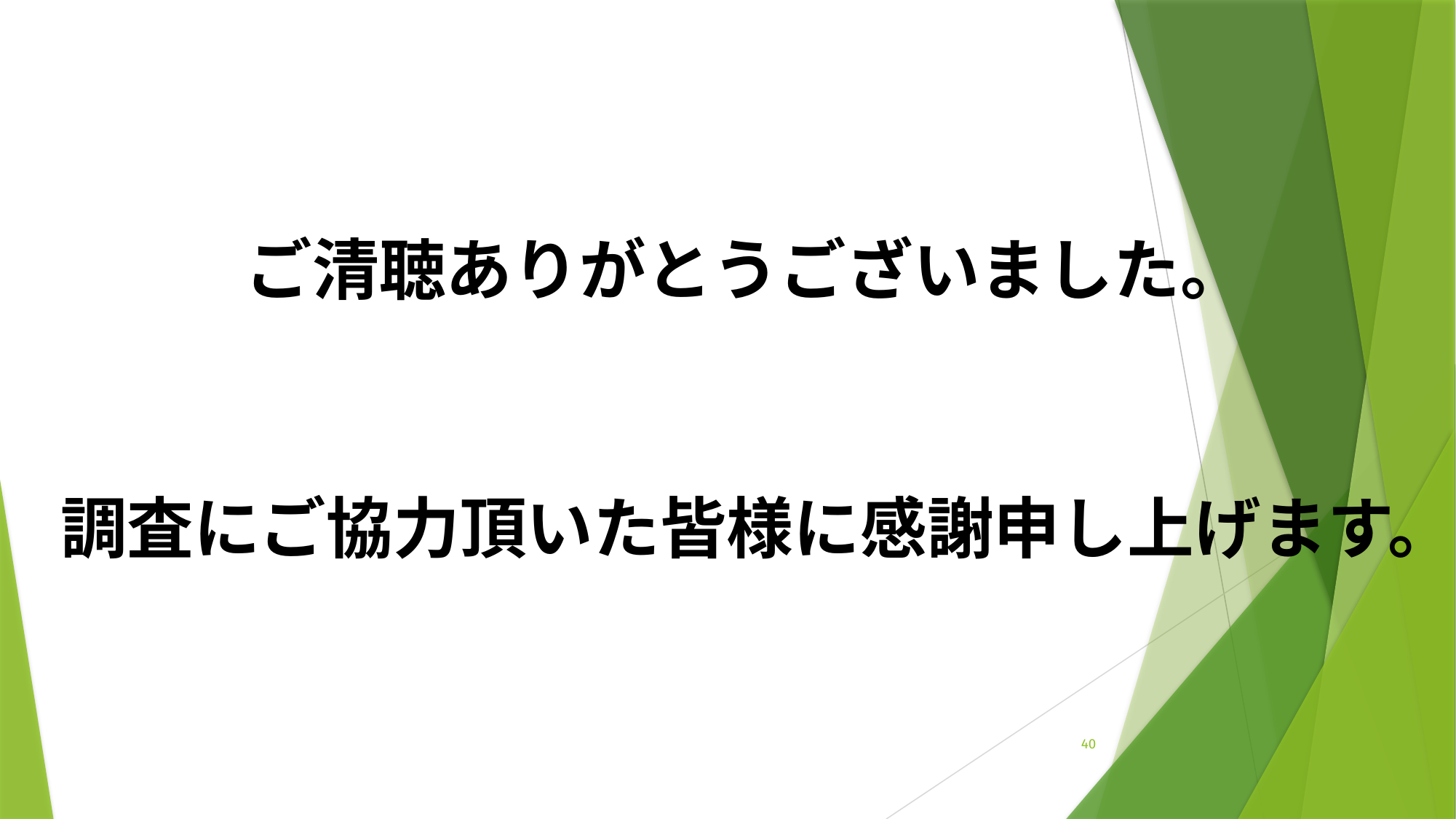

ご清聴ありがとうございました。
調査にご協力頂いた皆様に感謝申し上げます。
40